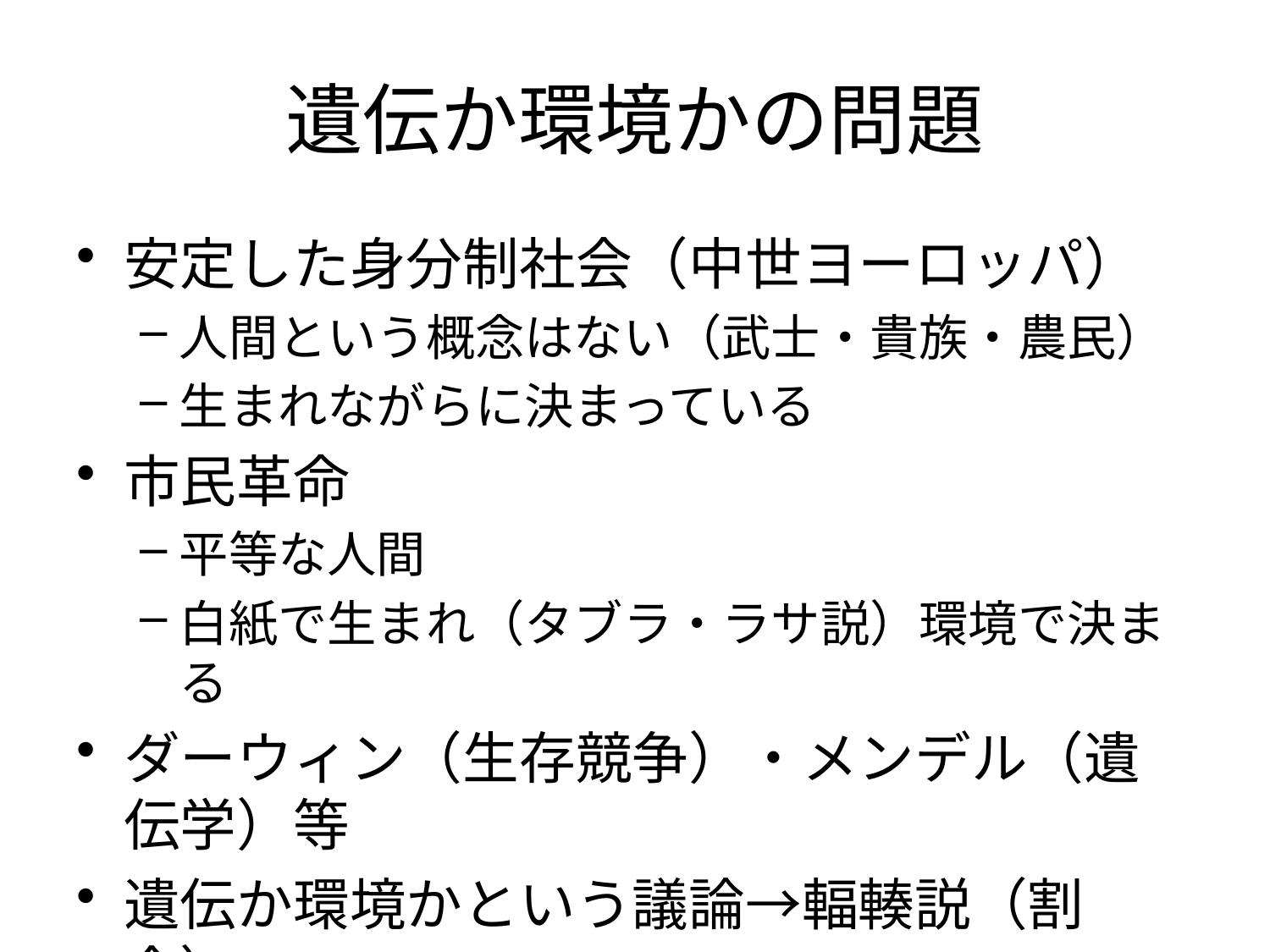

# 遺伝か環境かの問題
安定した身分制社会（中世ヨーロッパ）
人間という概念はない（武士・貴族・農民）
生まれながらに決まっている
市民革命
平等な人間
白紙で生まれ（タブラ・ラサ説）環境で決まる
ダーウィン（生存競争）・メンデル（遺伝学）等
遺伝か環境かという議論→輻輳説（割合）